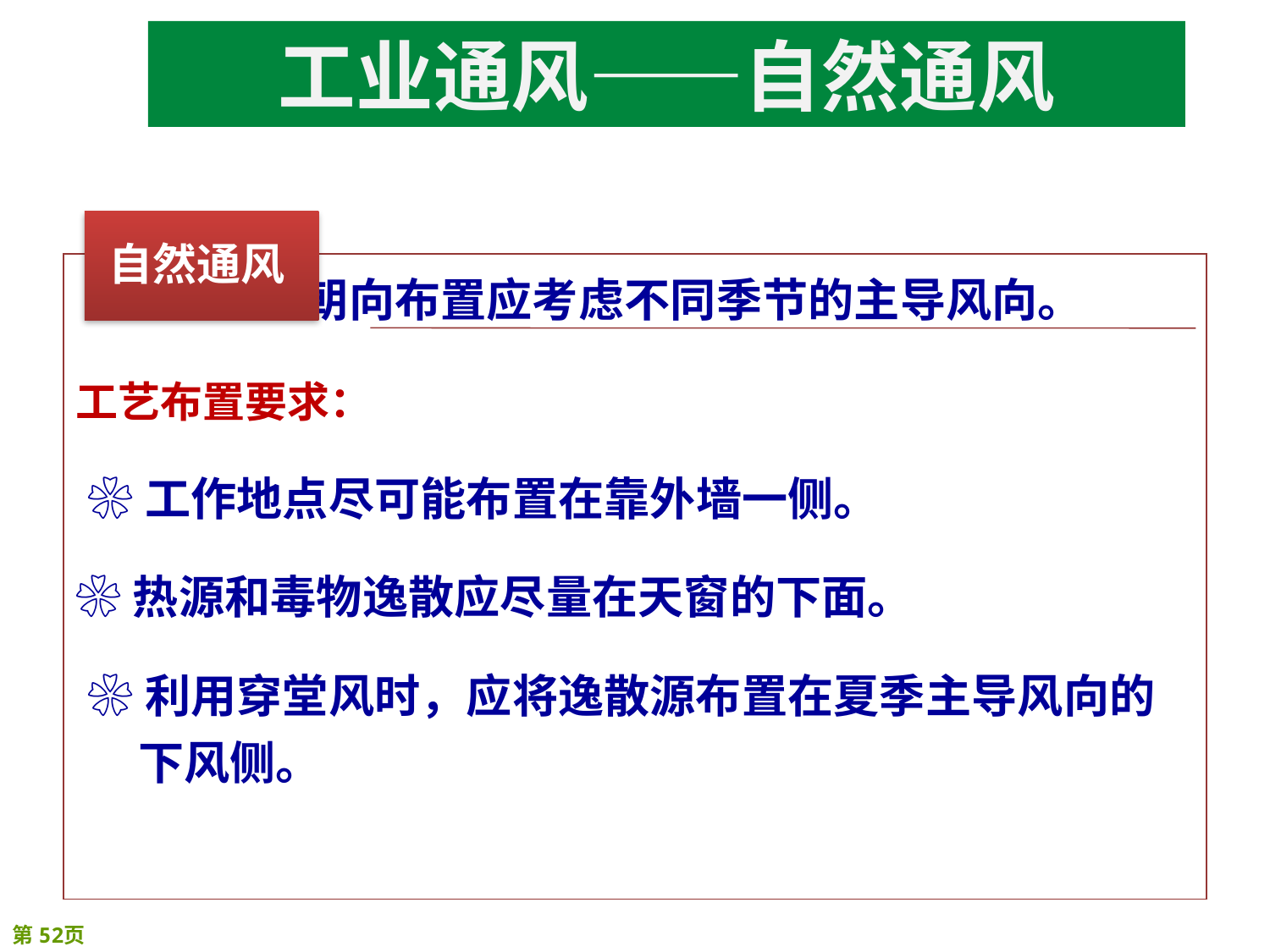

# 工业通风——自然通风
 自然通风
           车间朝向布置应考虑不同季节的主导风向。
工艺布置要求：
❀工作地点尽可能布置在靠外墙一侧。
❀热源和毒物逸散应尽量在天窗的下面。
❀利用穿堂风时，应将逸散源布置在夏季主导风向的下风侧。